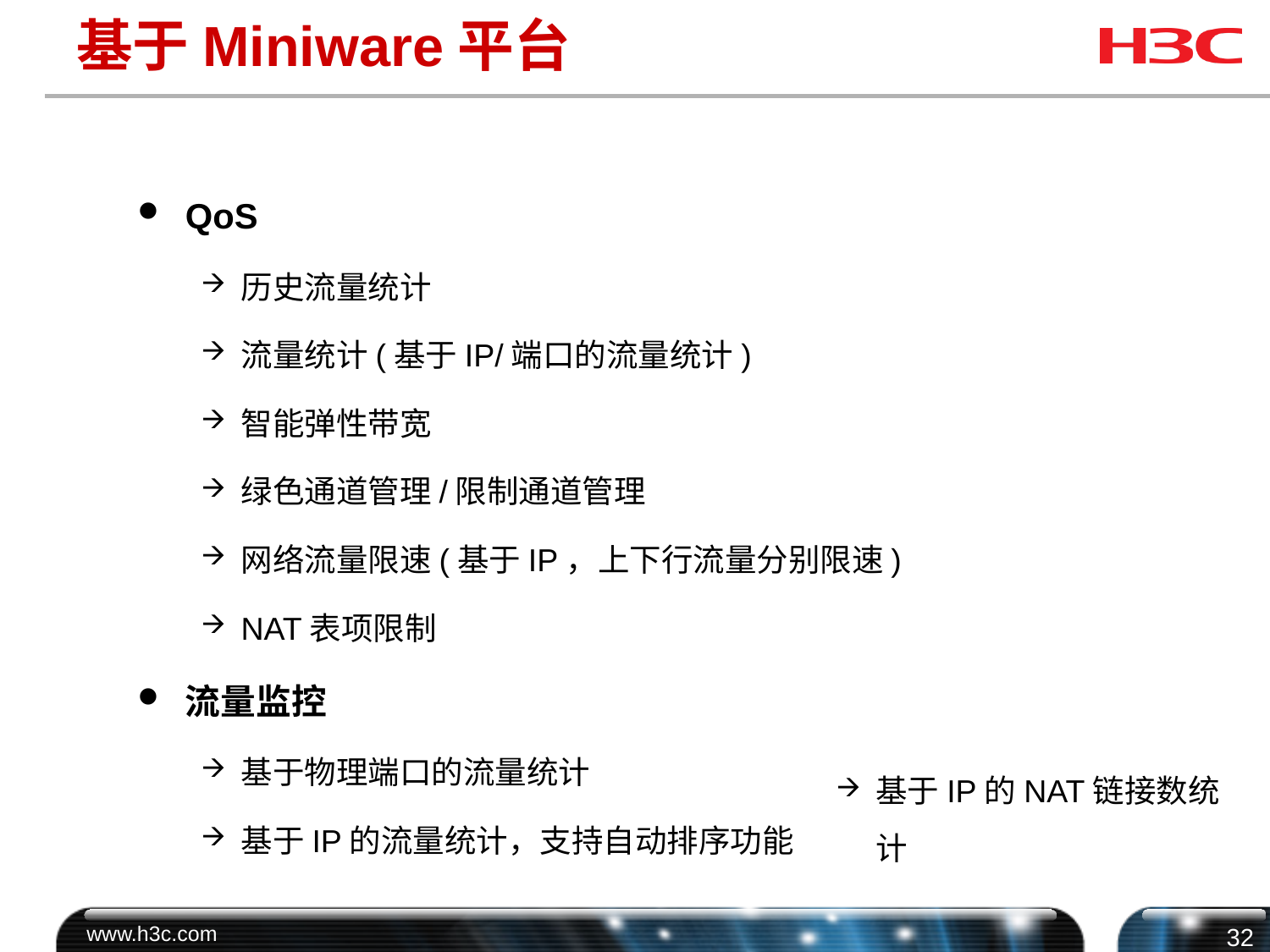

# 基于Miniware平台
QoS
历史流量统计
流量统计(基于IP/端口的流量统计)
智能弹性带宽
绿色通道管理/限制通道管理
网络流量限速(基于IP，上下行流量分别限速)
NAT表项限制
流量监控
基于物理端口的流量统计
基于IP的流量统计，支持自动排序功能

基于IP的NAT链接数统计